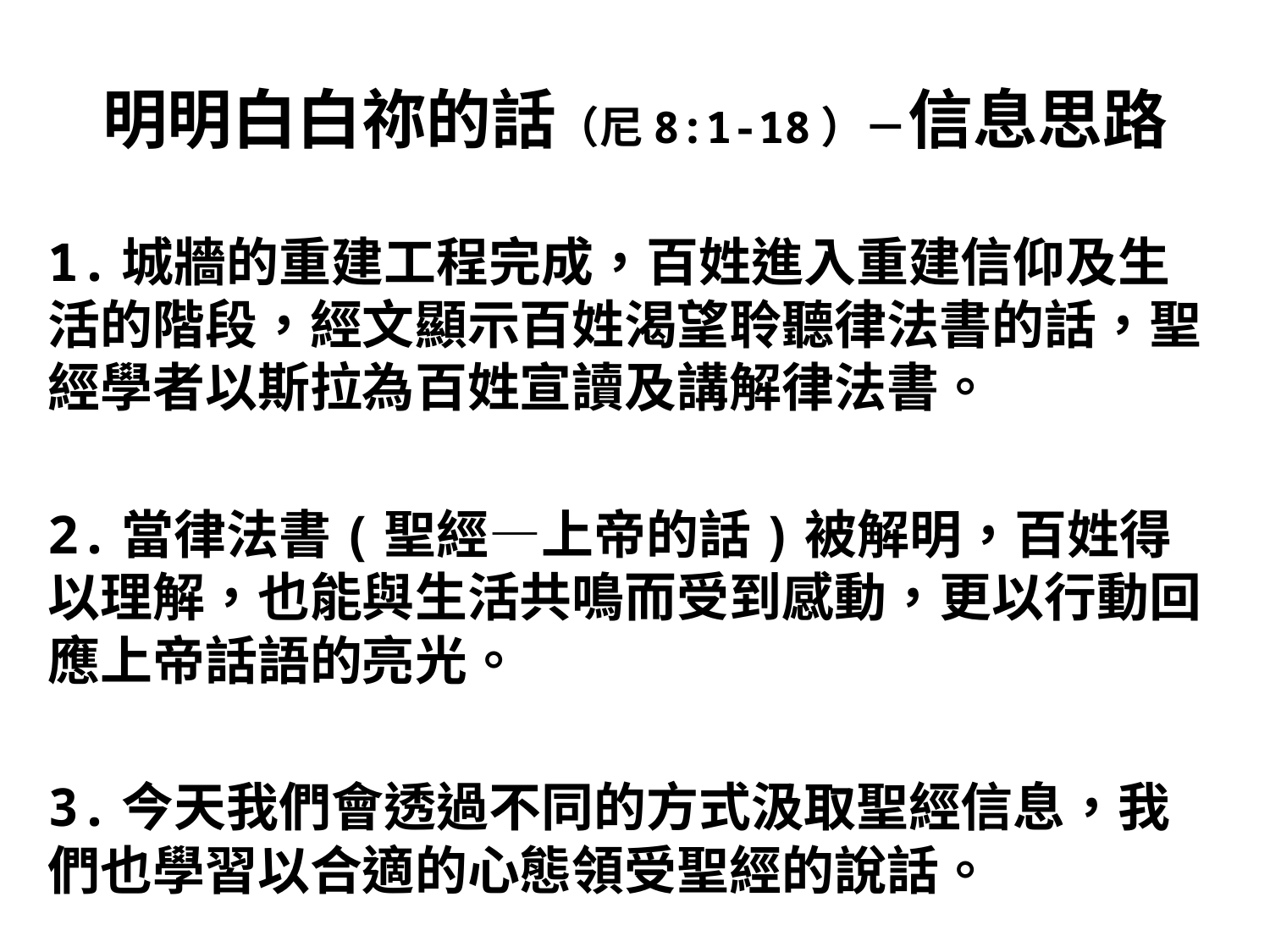

# 明明白白祢的話（尼8:1-18）－信息思路
1.城牆的重建工程完成，百姓進入重建信仰及生活的階段，經文顯示百姓渴望聆聽律法書的話，聖經學者以斯拉為百姓宣讀及講解律法書。

2.當律法書(聖經—上帝的話)被解明，百姓得以理解，也能與生活共鳴而受到感動，更以行動回應上帝話語的亮光。

3.今天我們會透過不同的方式汲取聖經信息，我們也學習以合適的心態領受聖經的說話。